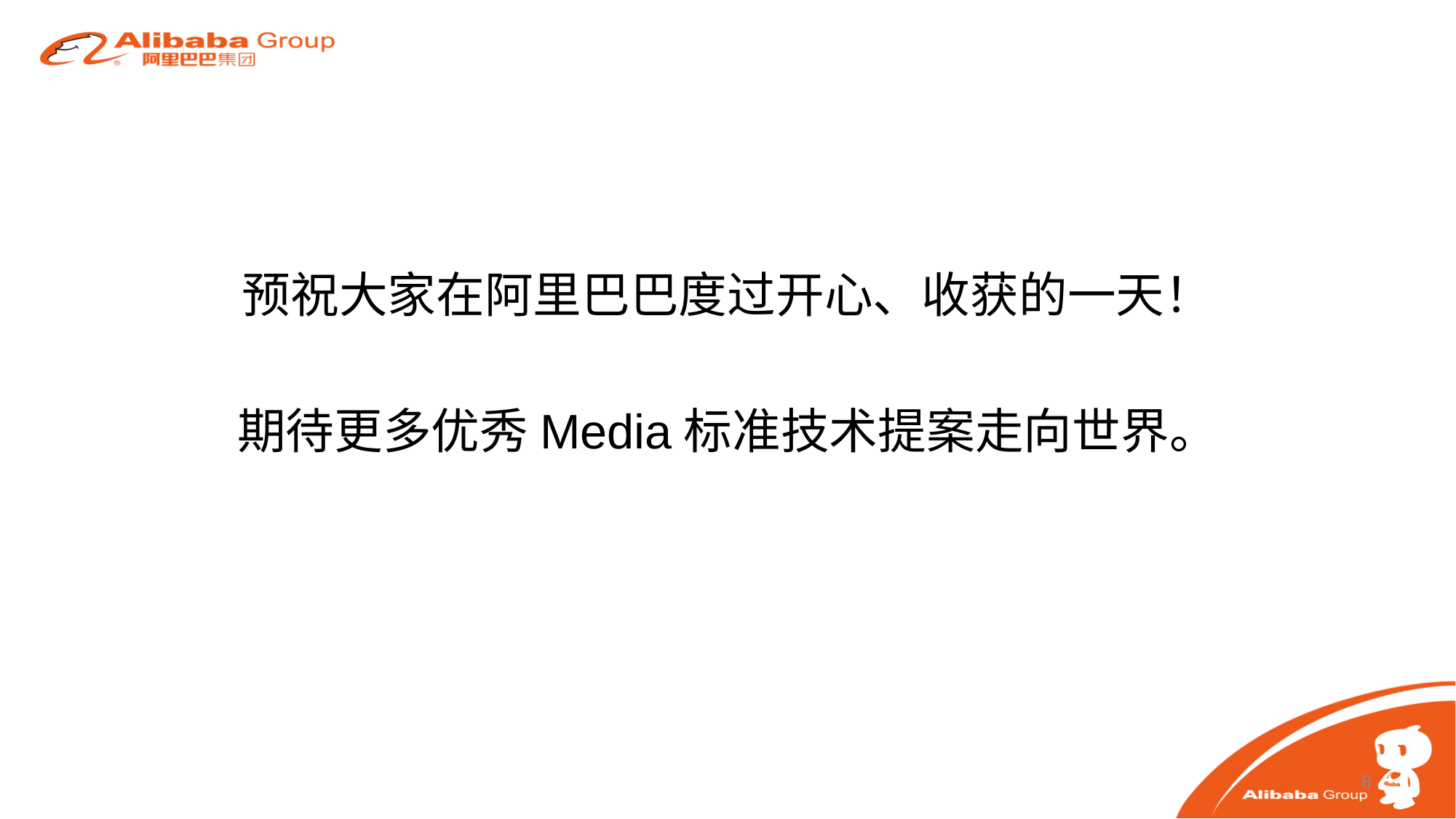

#

预祝大家在阿里巴巴度过开心、收获的一天！

期待更多优秀Media标准技术提案走向世界。

8